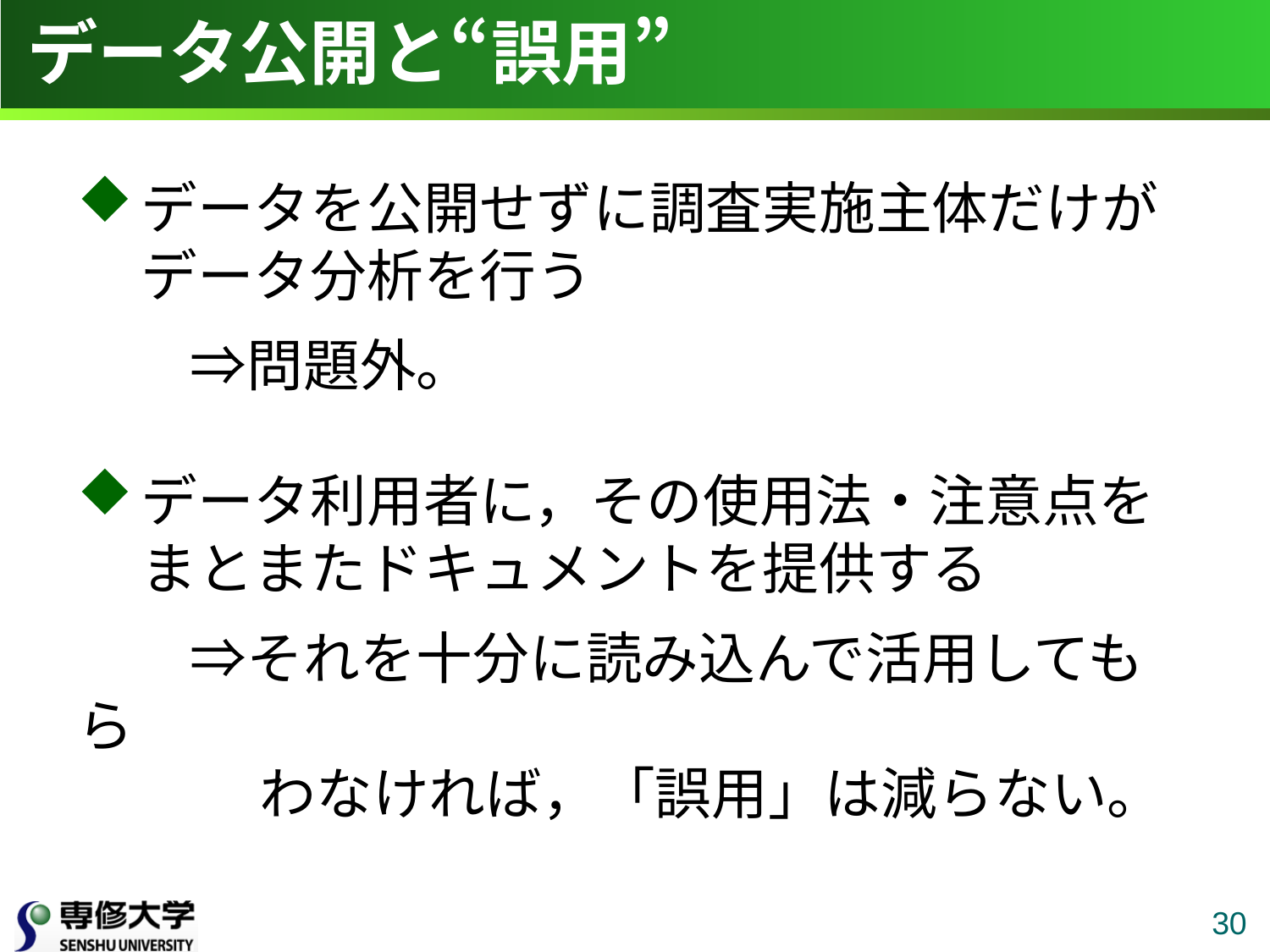

# データ公開と“誤用”
データを公開せずに調査実施主体だけがデータ分析を行う

　　⇒問題外。

データ利用者に，その使用法・注意点をまとまたドキュメントを提供する

　　⇒それを十分に読み込んで活用してもら
　　　 わなければ，「誤用」は減らない。
30